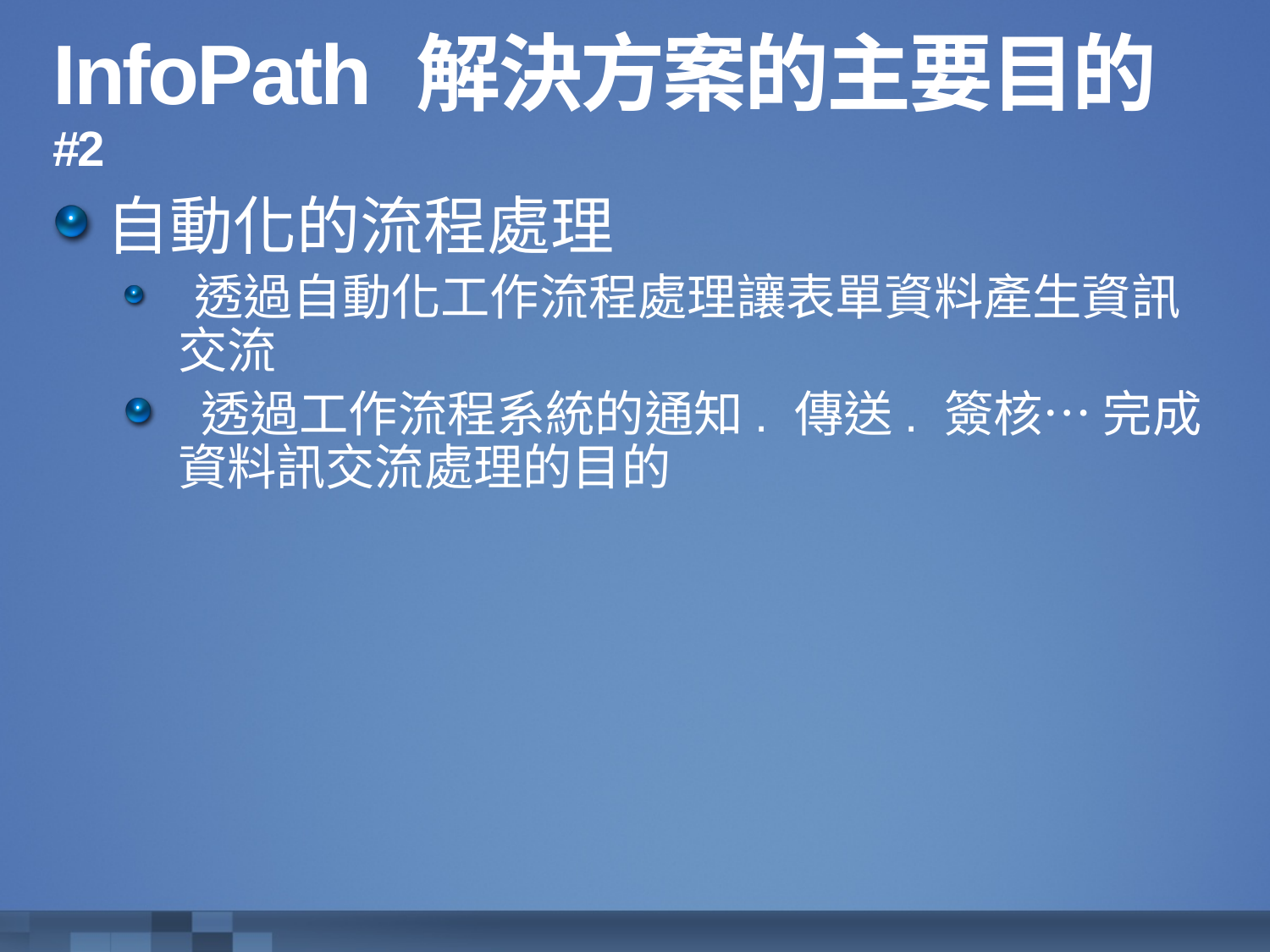

# InfoPath 解決方案的主要目的 #2
自動化的流程處理
 透過自動化工作流程處理讓表單資料產生資訊交流
 透過工作流程系統的通知. 傳送. 簽核… 完成資料訊交流處理的目的